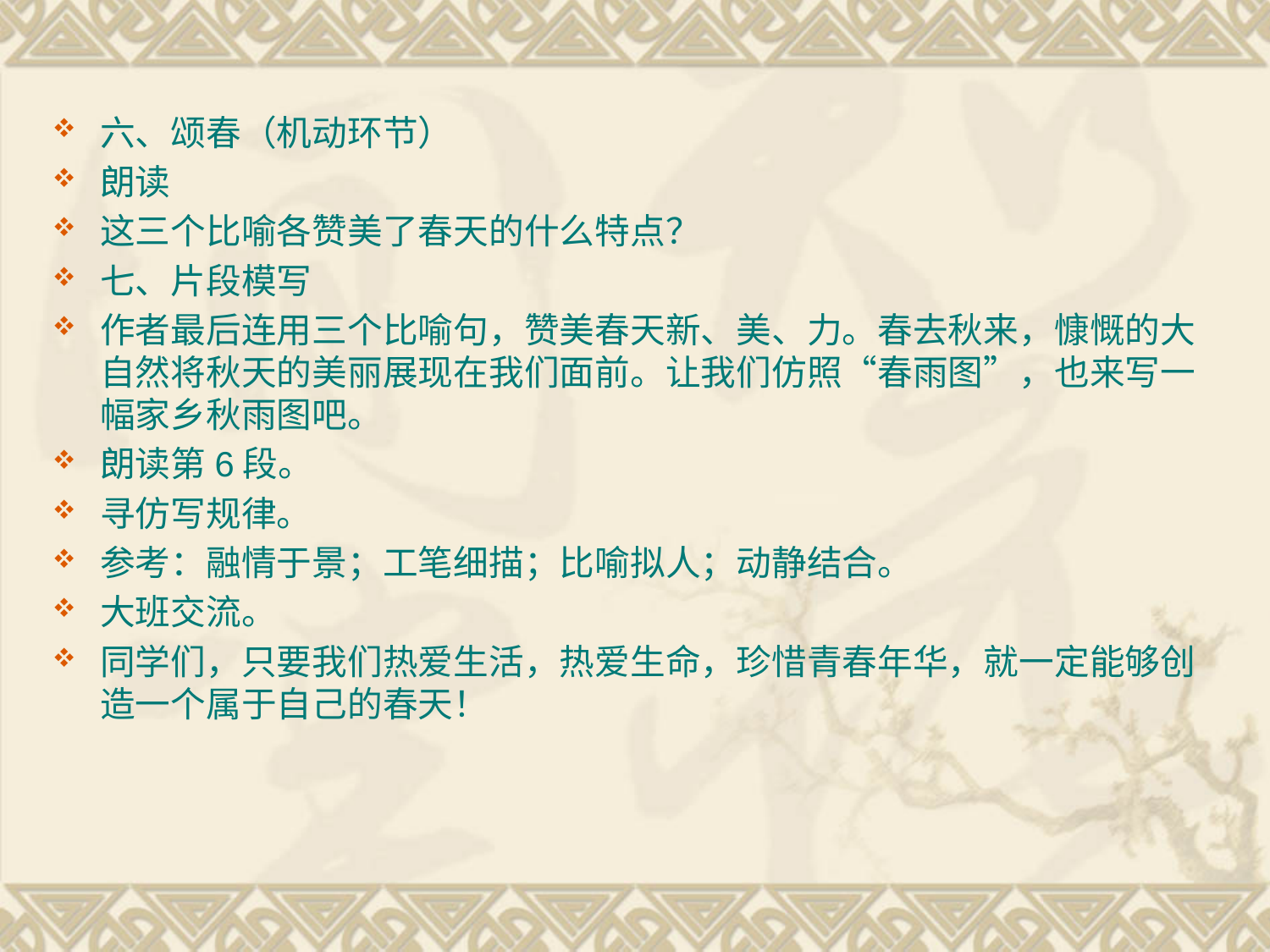

六、颂春（机动环节）
朗读
这三个比喻各赞美了春天的什么特点？
七、片段模写
作者最后连用三个比喻句，赞美春天新、美、力。春去秋来，慷慨的大自然将秋天的美丽展现在我们面前。让我们仿照“春雨图”，也来写一幅家乡秋雨图吧。
朗读第6段。
寻仿写规律。
参考：融情于景；工笔细描；比喻拟人；动静结合。
大班交流。
同学们，只要我们热爱生活，热爱生命，珍惜青春年华，就一定能够创造一个属于自己的春天！